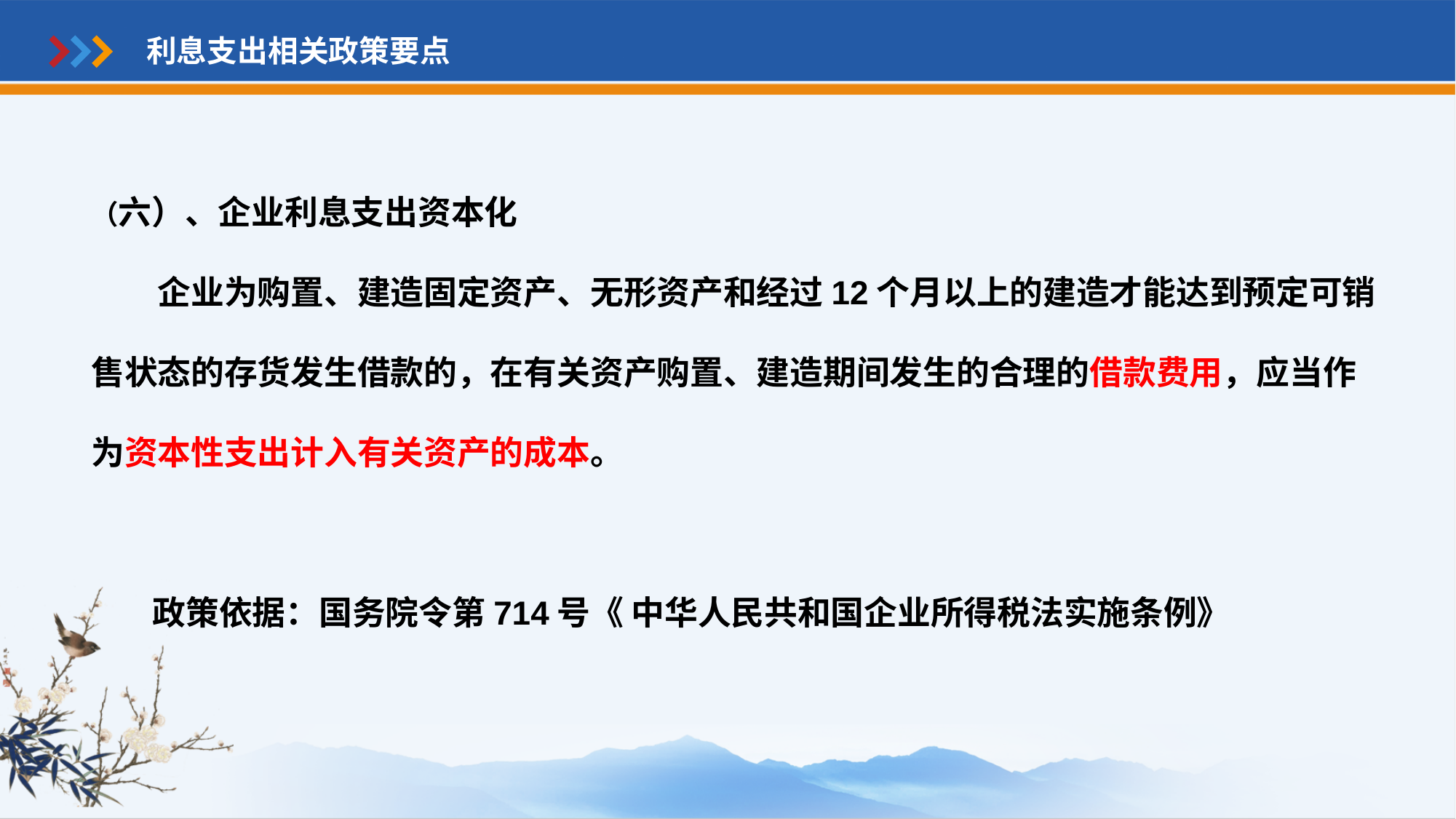

利息支出相关政策要点

（六）、企业利息支出资本化
　　企业为购置、建造固定资产、无形资产和经过12个月以上的建造才能达到预定可销售状态的存货发生借款的，在有关资产购置、建造期间发生的合理的借款费用，应当作为资本性支出计入有关资产的成本。

       政策依据：国务院令第714号《 中华人民共和国企业所得税法实施条例》